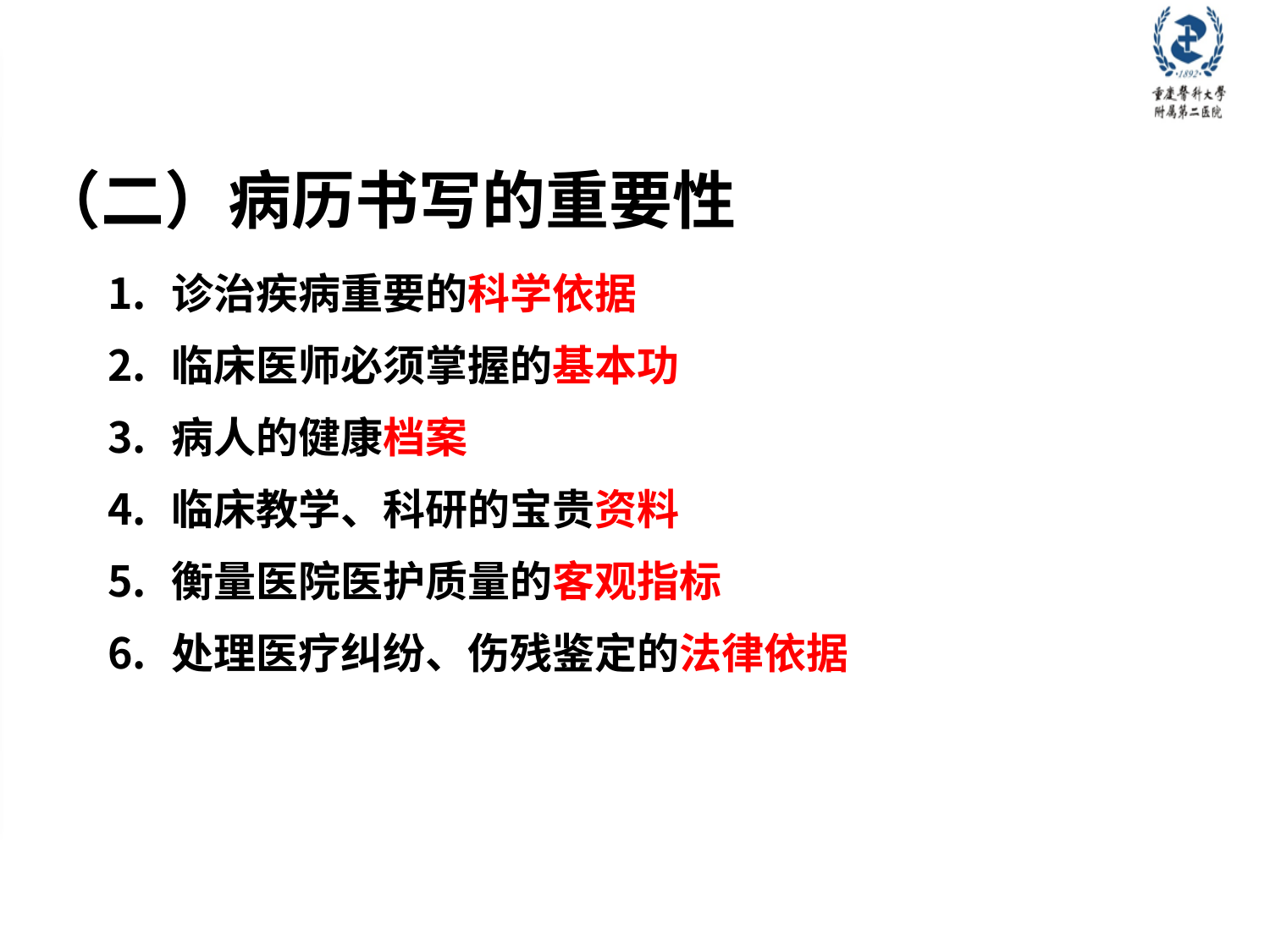

# （二）病历书写的重要性
诊治疾病重要的科学依据
临床医师必须掌握的基本功
病人的健康档案
临床教学、科研的宝贵资料
衡量医院医护质量的客观指标
处理医疗纠纷、伤残鉴定的法律依据